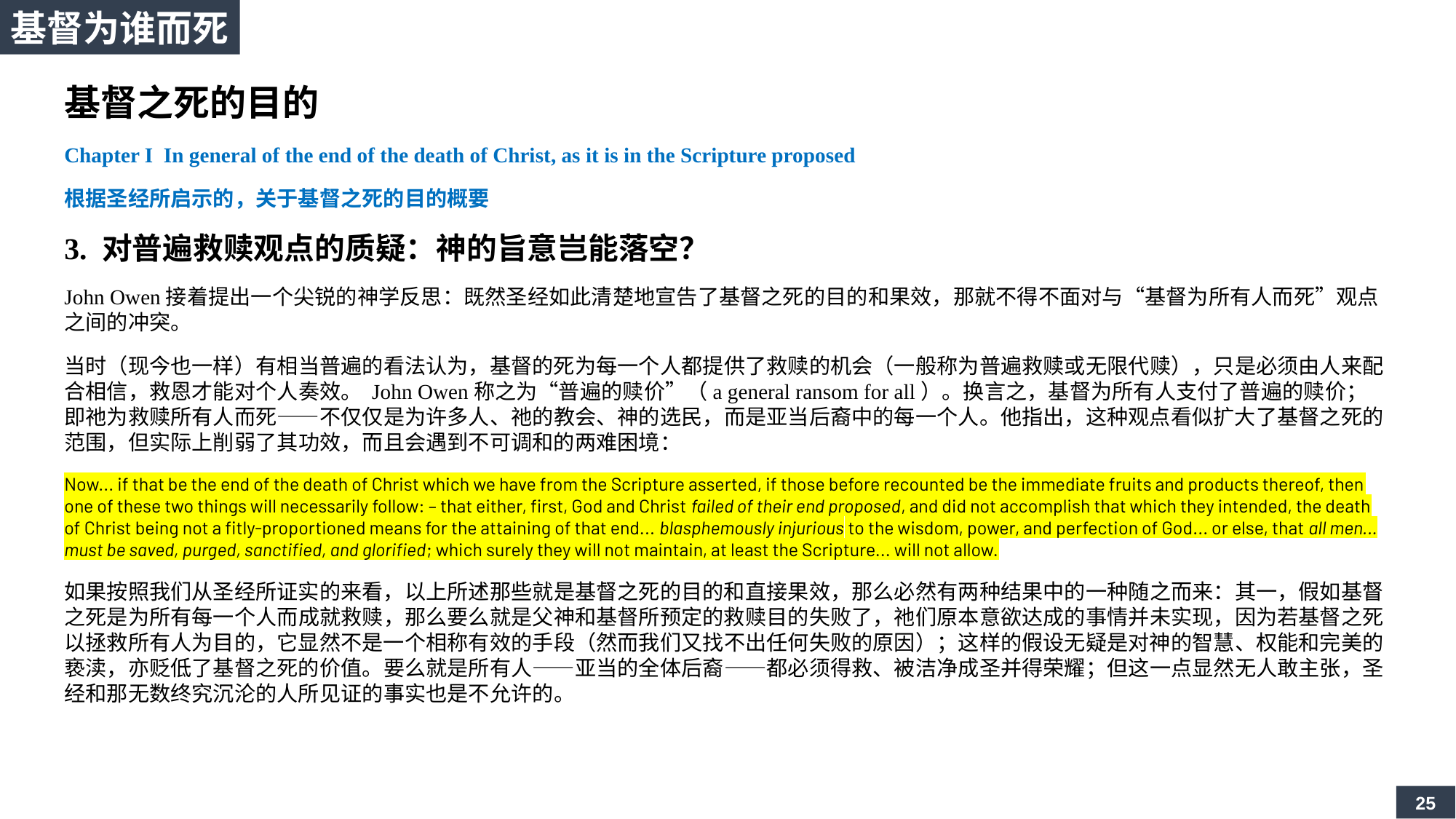

基督为谁而死
基督之死的目的
Chapter I  In general of the end of the death of Christ, as it is in the Scripture proposed
根据圣经所启示的，关于基督之死的目的概要
3. 对普遍救赎观点的质疑：神的旨意岂能落空？
John Owen接着提出一个尖锐的神学反思：既然圣经如此清楚地宣告了基督之死的目的和果效，那就不得不面对与“基督为所有人而死”观点之间的冲突。
当时（现今也一样）有相当普遍的看法认为，基督的死为每一个人都提供了救赎的机会（一般称为普遍救赎或无限代赎），只是必须由人来配合相信，救恩才能对个人奏效。 John Owen称之为“普遍的赎价”（a general ransom for all）。换言之，基督为所有人支付了普遍的赎价；即祂为救赎所有人而死——不仅仅是为许多人、祂的教会、神的选民，而是亚当后裔中的每一个人。他指出，这种观点看似扩大了基督之死的范围，但实际上削弱了其功效，而且会遇到不可调和的两难困境：
Now... if that be the end of the death of Christ which we have from the Scripture asserted, if those before recounted be the immediate fruits and products thereof, then one of these two things will necessarily follow: – that either, first, God and Christ failed of their end proposed, and did not accomplish that which they intended, the death of Christ being not a fitly-proportioned means for the attaining of that end... blasphemously injurious to the wisdom, power, and perfection of God... or else, that all men... must be saved, purged, sanctified, and glorified; which surely they will not maintain, at least the Scripture... will not allow.
如果按照我们从圣经所证实的来看，以上所述那些就是基督之死的目的和直接果效，那么必然有两种结果中的一种随之而来：其一，假如基督之死是为所有每一个人而成就救赎，那么要么就是父神和基督所预定的救赎目的失败了，祂们原本意欲达成的事情并未实现，因为若基督之死以拯救所有人为目的，它显然不是一个相称有效的手段（然而我们又找不出任何失败的原因）；这样的假设无疑是对神的智慧、权能和完美的亵渎，亦贬低了基督之死的价值。要么就是所有人——亚当的全体后裔——都必须得救、被洁净成圣并得荣耀；但这一点显然无人敢主张，圣经和那无数终究沉沦的人所见证的事实也是不允许的。
25